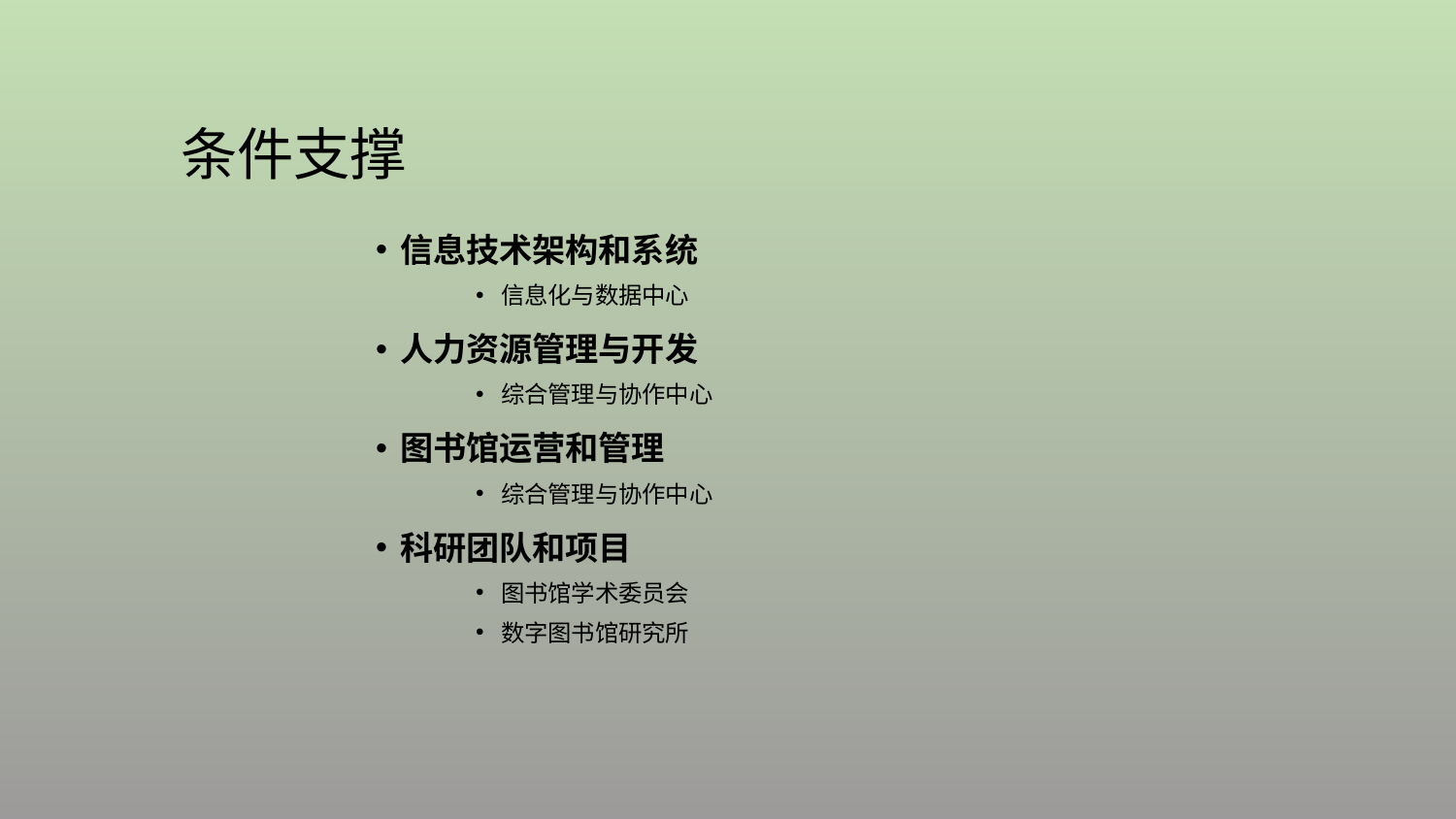

# 条件支撑
信息技术架构和系统
信息化与数据中心
人力资源管理与开发
综合管理与协作中心
图书馆运营和管理
综合管理与协作中心
科研团队和项目
图书馆学术委员会
数字图书馆研究所